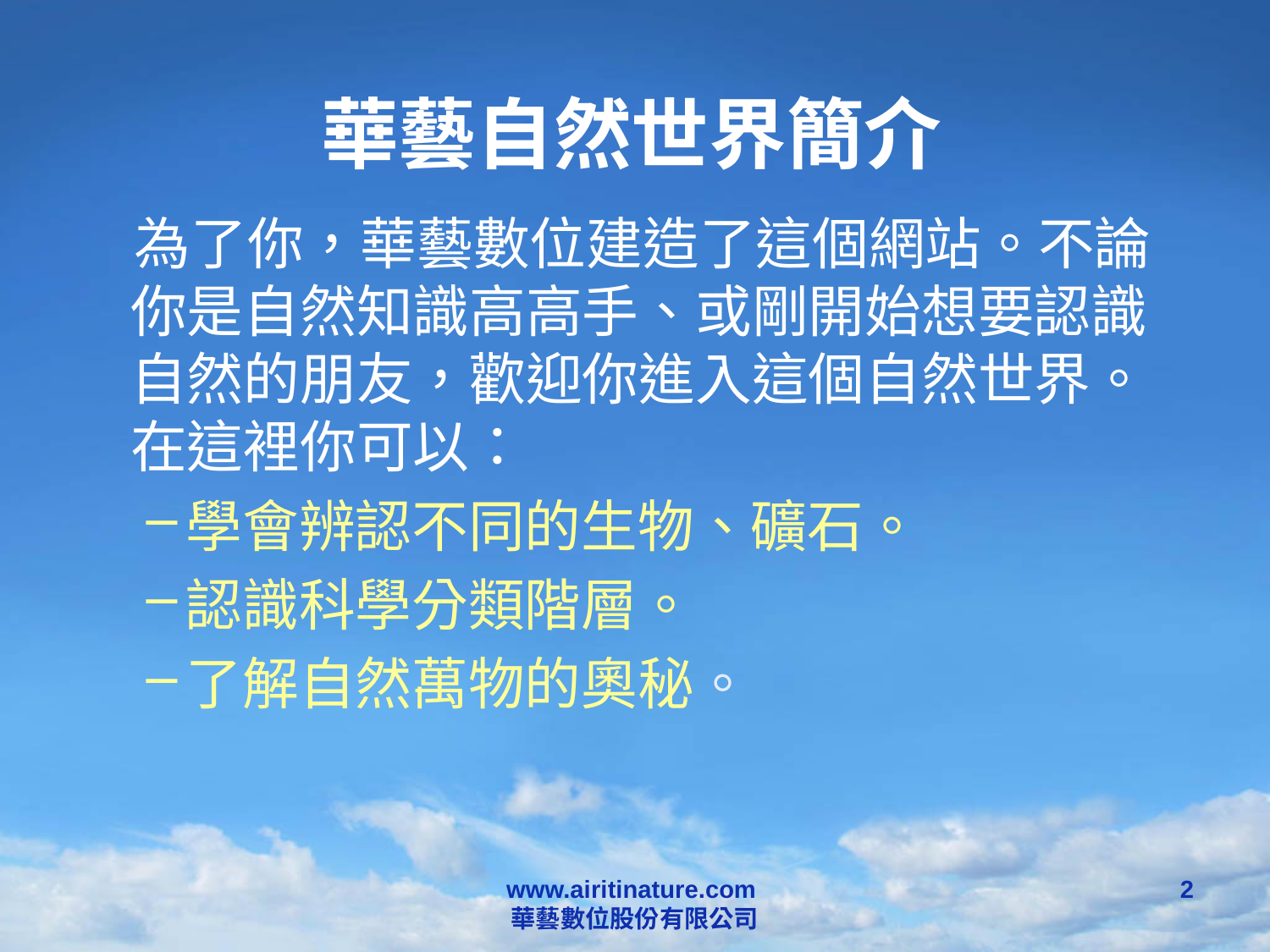

# 華藝自然世界簡介
   為了你，華藝數位建造了這個網站。不論你是自然知識高高手、或剛開始想要認識自然的朋友，歡迎你進入這個自然世界。在這裡你可以：
學會辨認不同的生物、礦石。
認識科學分類階層。
了解自然萬物的奧秘。
www.airitinature.com
華藝數位股份有限公司
2